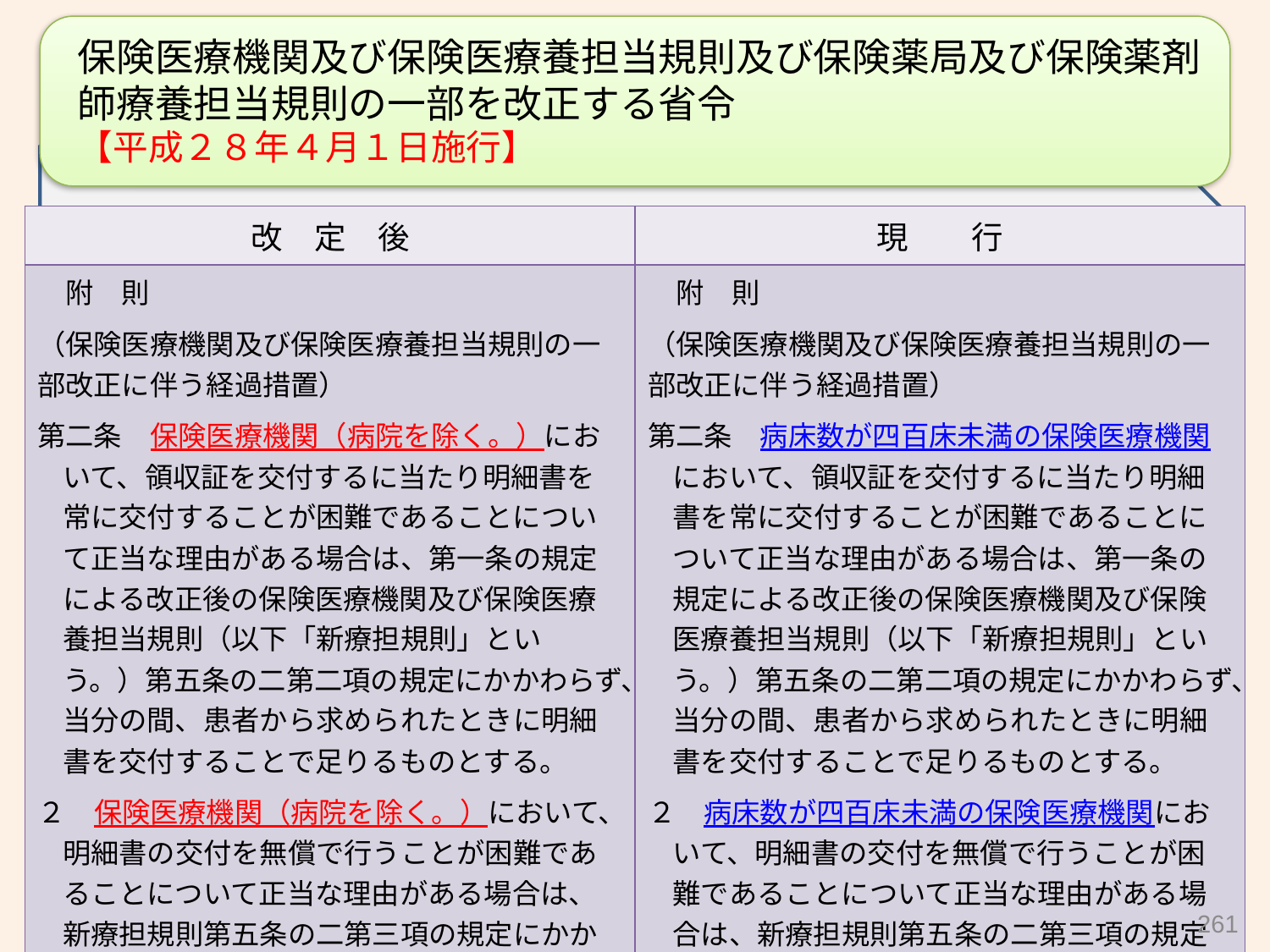

保険医療機関及び保険医療養担当規則及び保険薬局及び保険薬剤師療養担当規則の一部を改正する省令
【平成２８年４月１日施行】

| 改　定　後 | 現　　行 |
| --- | --- |
| 附　則 （保険医療機関及び保険医療養担当規則の一部改正に伴う経過措置） 第二条　保険医療機関（病院を除く。）において、領収証を交付するに当たり明細書を常に交付することが困難であることについて正当な理由がある場合は、第一条の規定による改正後の保険医療機関及び保険医療養担当規則（以下「新療担規則」という。）第五条の二第二項の規定にかかわらず、当分の間、患者から求められたときに明細書を交付することで足りるものとする。 ２　保険医療機関（病院を除く。）において、明細書の交付を無償で行うことが困難であることについて正当な理由がある場合は、新療担規則第五条の二第三項の規定にかかわらず、当分の間、明細書の交付を有償で行うことができる。 | 附　則 （保険医療機関及び保険医療養担当規則の一部改正に伴う経過措置） 第二条　病床数が四百床未満の保険医療機関において、領収証を交付するに当たり明細書を常に交付することが困難であることについて正当な理由がある場合は、第一条の規定による改正後の保険医療機関及び保険医療養担当規則（以下「新療担規則」という。）第五条の二第二項の規定にかかわらず、当分の間、患者から求められたときに明細書を交付することで足りるものとする。 ２　病床数が四百床未満の保険医療機関において、明細書の交付を無償で行うことが困難であることについて正当な理由がある場合は、新療担規則第五条の二第三項の規定にかかわらず、当分の間、明細書の交付を有償で行うことができる。 |
261